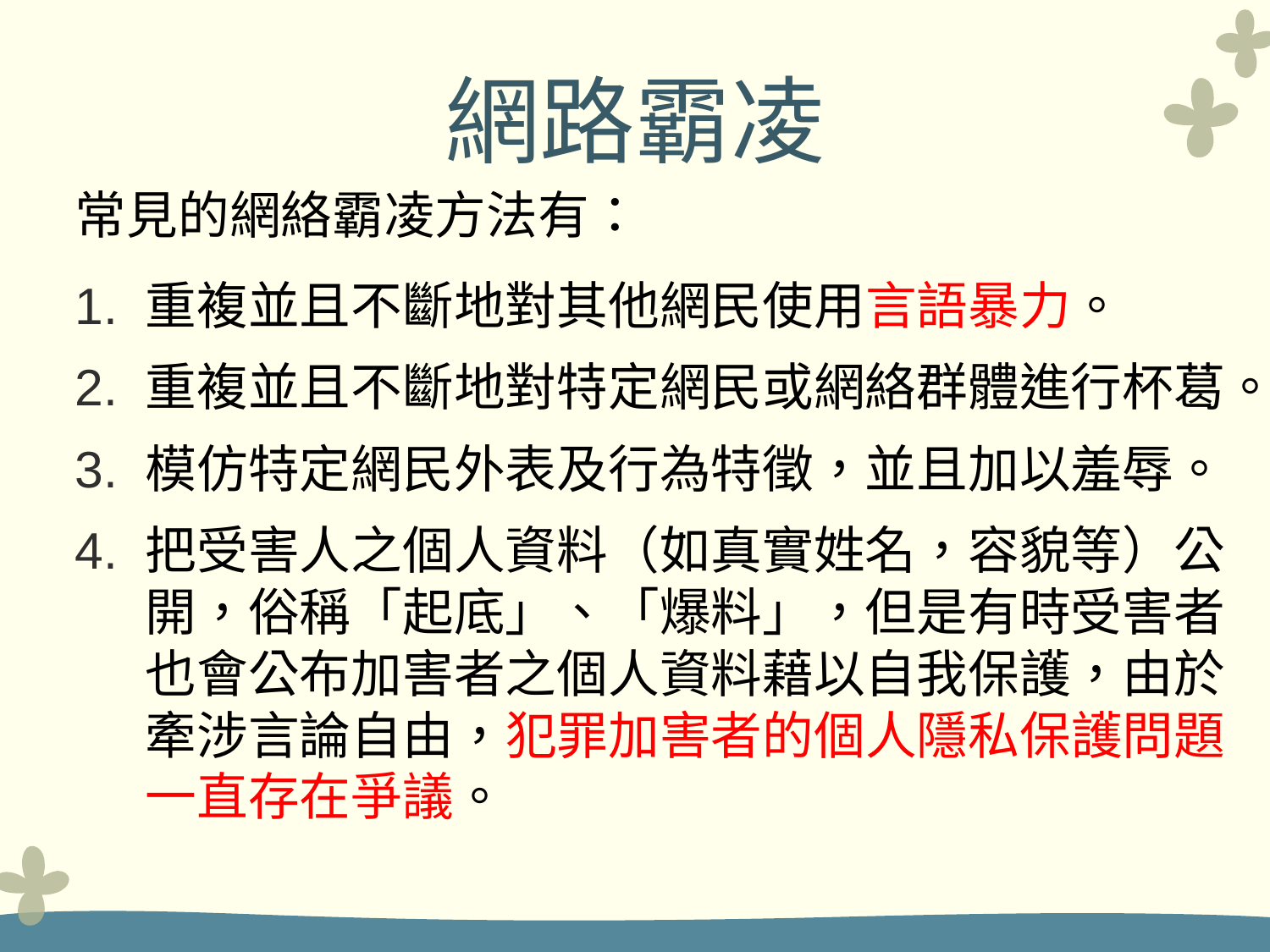

# 網路霸凌

常見的網絡霸凌方法有：
重複並且不斷地對其他網民使用言語暴力。
重複並且不斷地對特定網民或網絡群體進行杯葛。
模仿特定網民外表及行為特徵，並且加以羞辱。
把受害人之個人資料（如真實姓名，容貌等）公開，俗稱「起底」、「爆料」，但是有時受害者也會公布加害者之個人資料藉以自我保護，由於牽涉言論自由，犯罪加害者的個人隱私保護問題一直存在爭議。